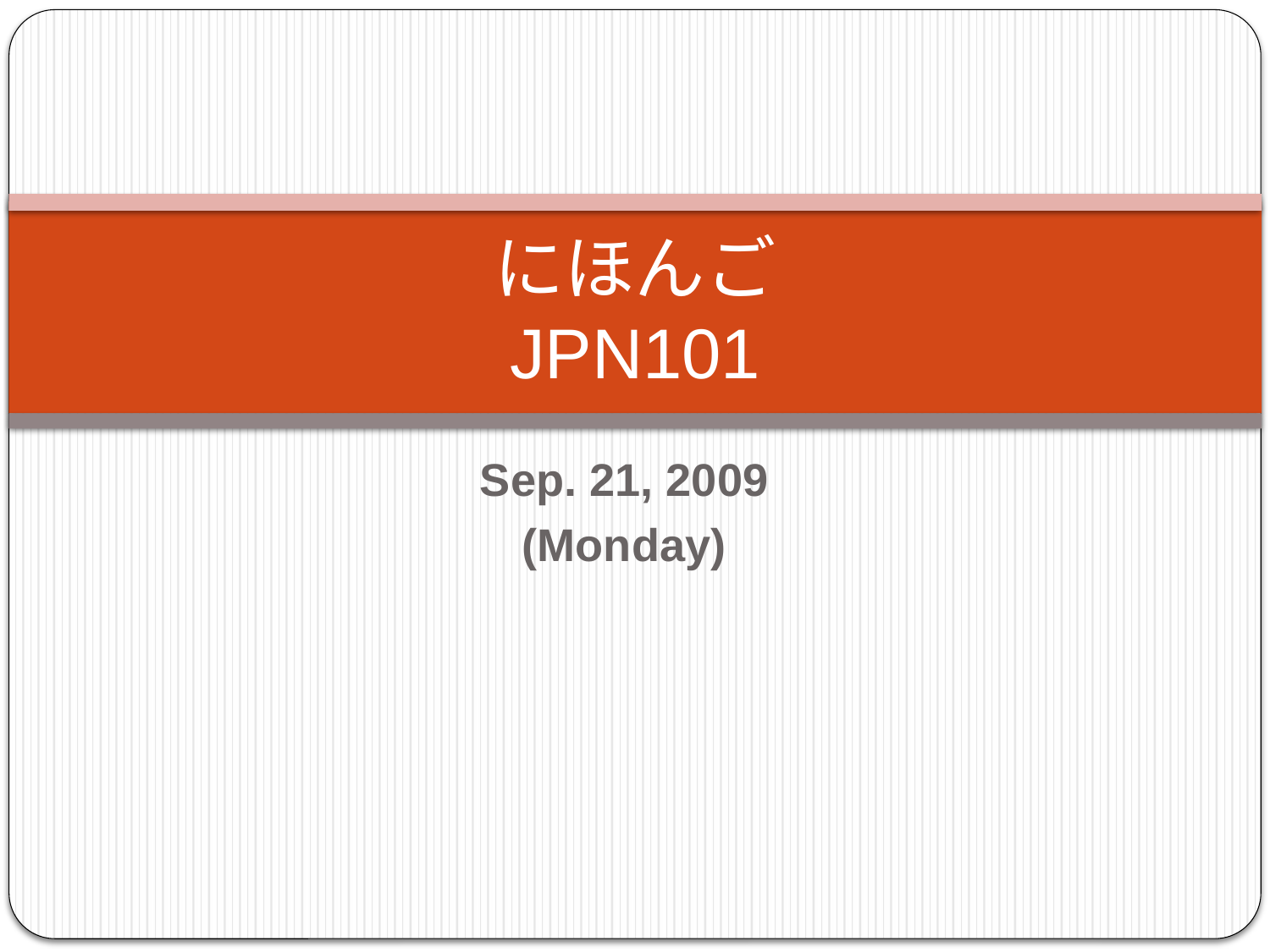

# にほんご JPN101
Sep. 21, 2009
(Monday)